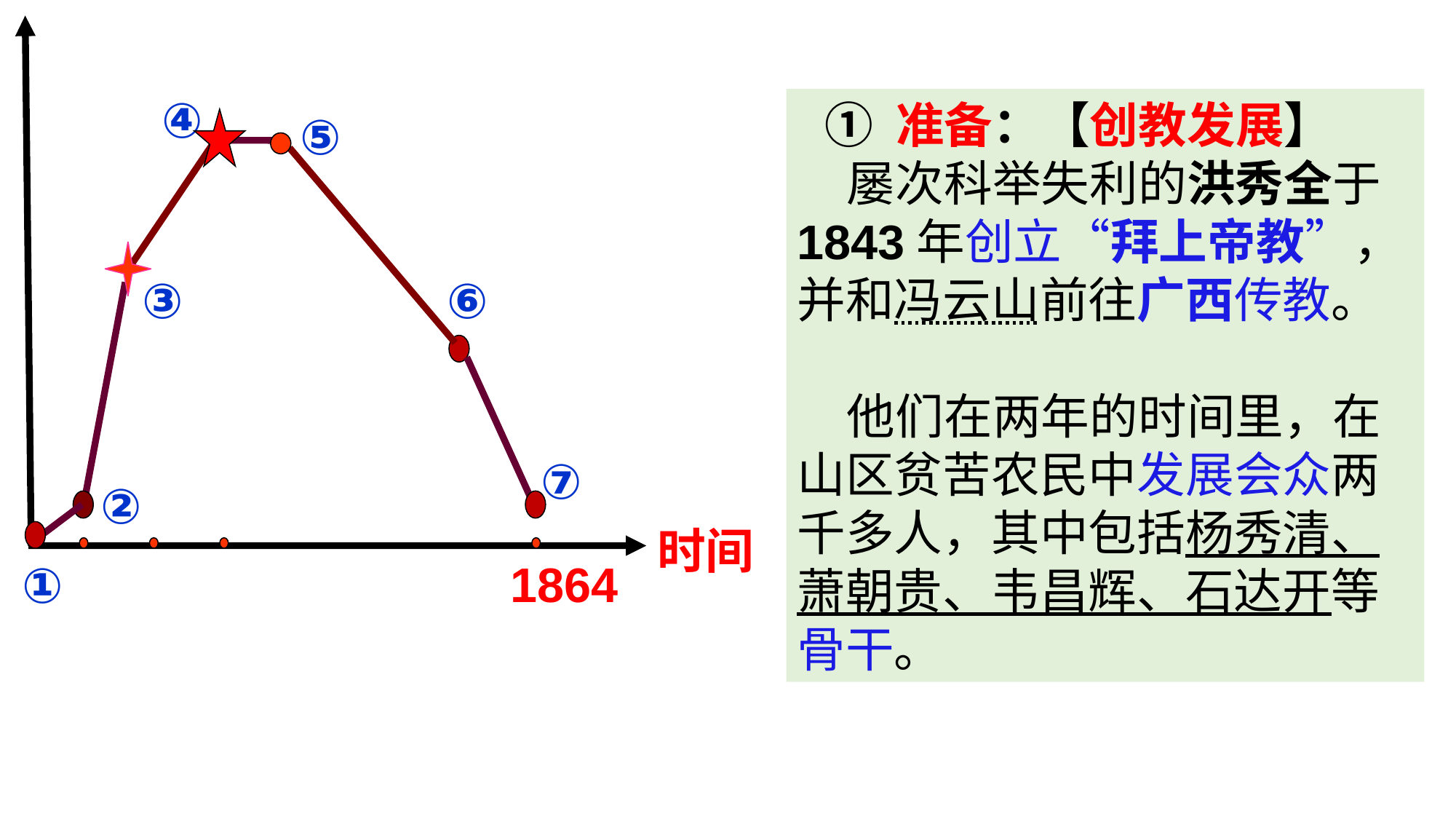

④
⑤

③
⑥

⑦
②

时间

1864
①

① 准备：【创教发展】
 屡次科举失利的洪秀全于1843年创立“拜上帝教”，并和冯云山前往广西传教。

 他们在两年的时间里，在山区贫苦农民中发展会众两千多人，其中包括杨秀清、萧朝贵、韦昌辉、石达开等骨干。